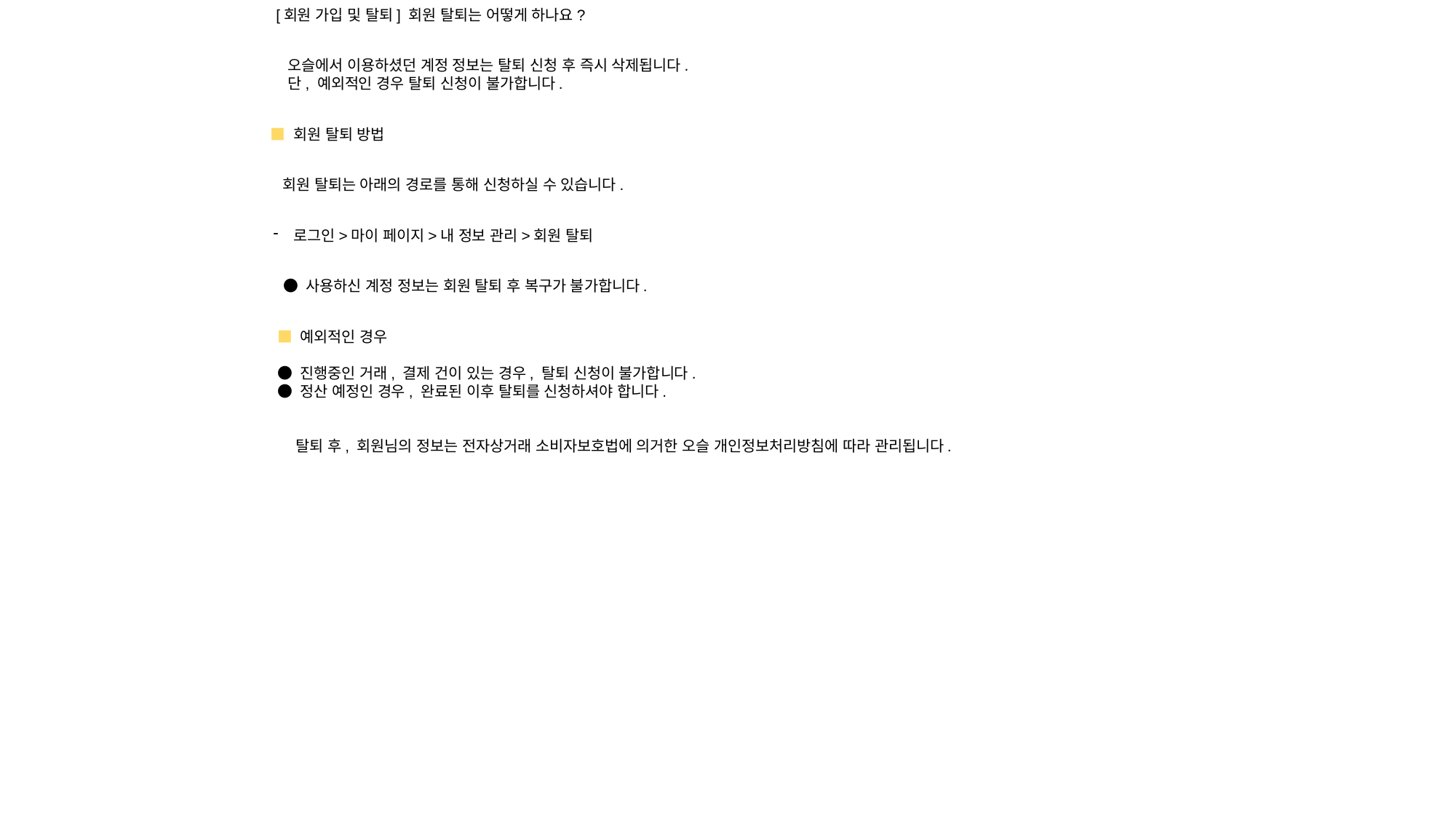

[회원 가입 및 탈퇴] 회원 탈퇴는 어떻게 하나요?
오슬에서 이용하셨던 계정 정보는 탈퇴 신청 후 즉시 삭제됩니다.
단, 예외적인 경우 탈퇴 신청이 불가합니다.
■ 회원 탈퇴 방법
회원 탈퇴는 아래의 경로를 통해 신청하실 수 있습니다.
로그인>마이 페이지>내 정보 관리>회원 탈퇴
● 사용하신 계정 정보는 회원 탈퇴 후 복구가 불가합니다.
■ 예외적인 경우

● 진행중인 거래, 결제 건이 있는 경우, 탈퇴 신청이 불가합니다.
● 정산 예정인 경우, 완료된 이후 탈퇴를 신청하셔야 합니다.

탈퇴 후, 회원님의 정보는 전자상거래 소비자보호법에 의거한 오슬 개인정보처리방침에 따라 관리됩니다.